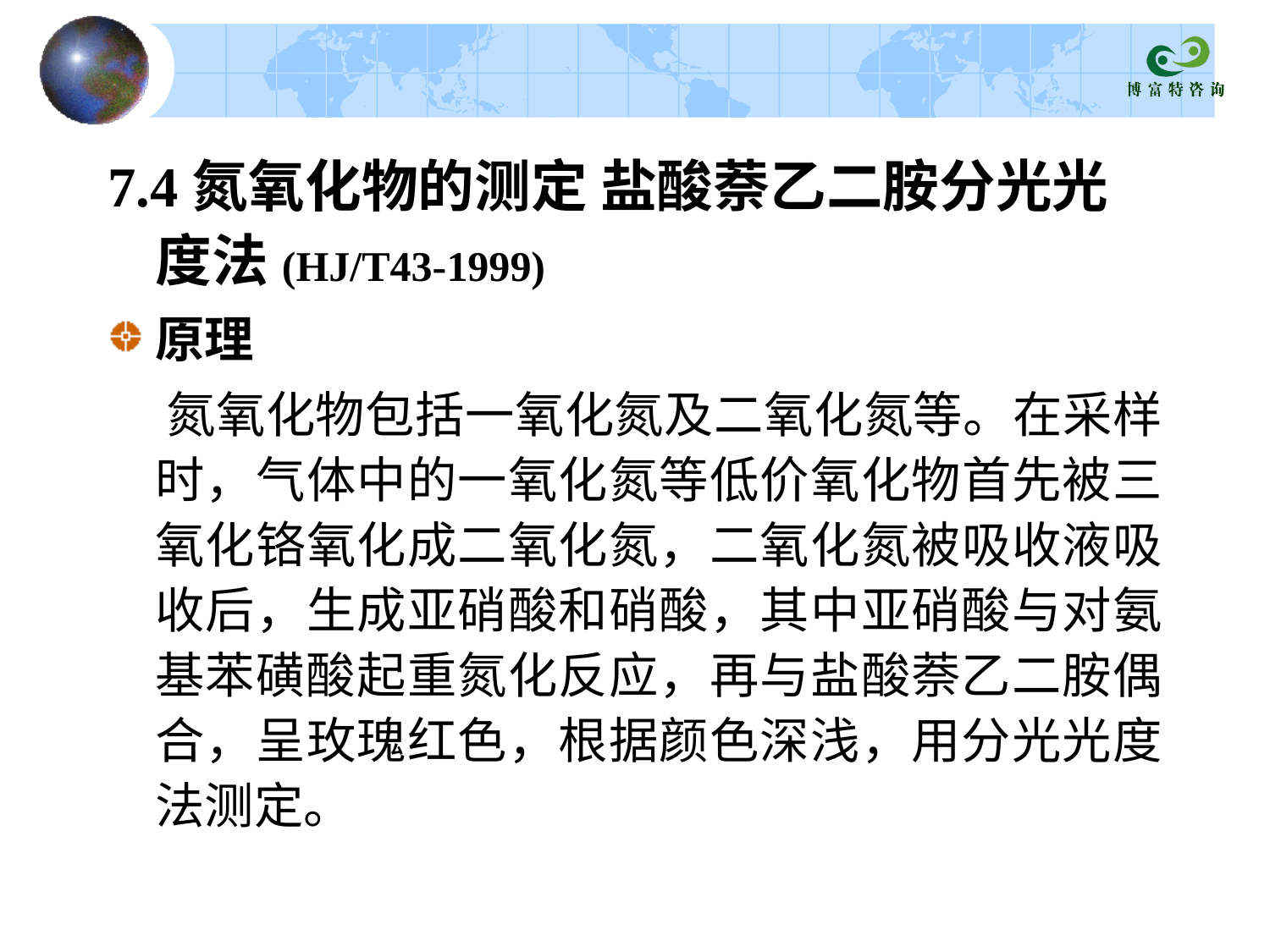

7.4氮氧化物的测定 盐酸萘乙二胺分光光度法(HJ/T43-1999)
原理
    氮氧化物包括一氧化氮及二氧化氮等。在采样时，气体中的一氧化氮等低价氧化物首先被三氧化铬氧化成二氧化氮，二氧化氮被吸收液吸收后，生成亚硝酸和硝酸，其中亚硝酸与对氨基苯磺酸起重氮化反应，再与盐酸萘乙二胺偶合，呈玫瑰红色，根据颜色深浅，用分光光度法测定。